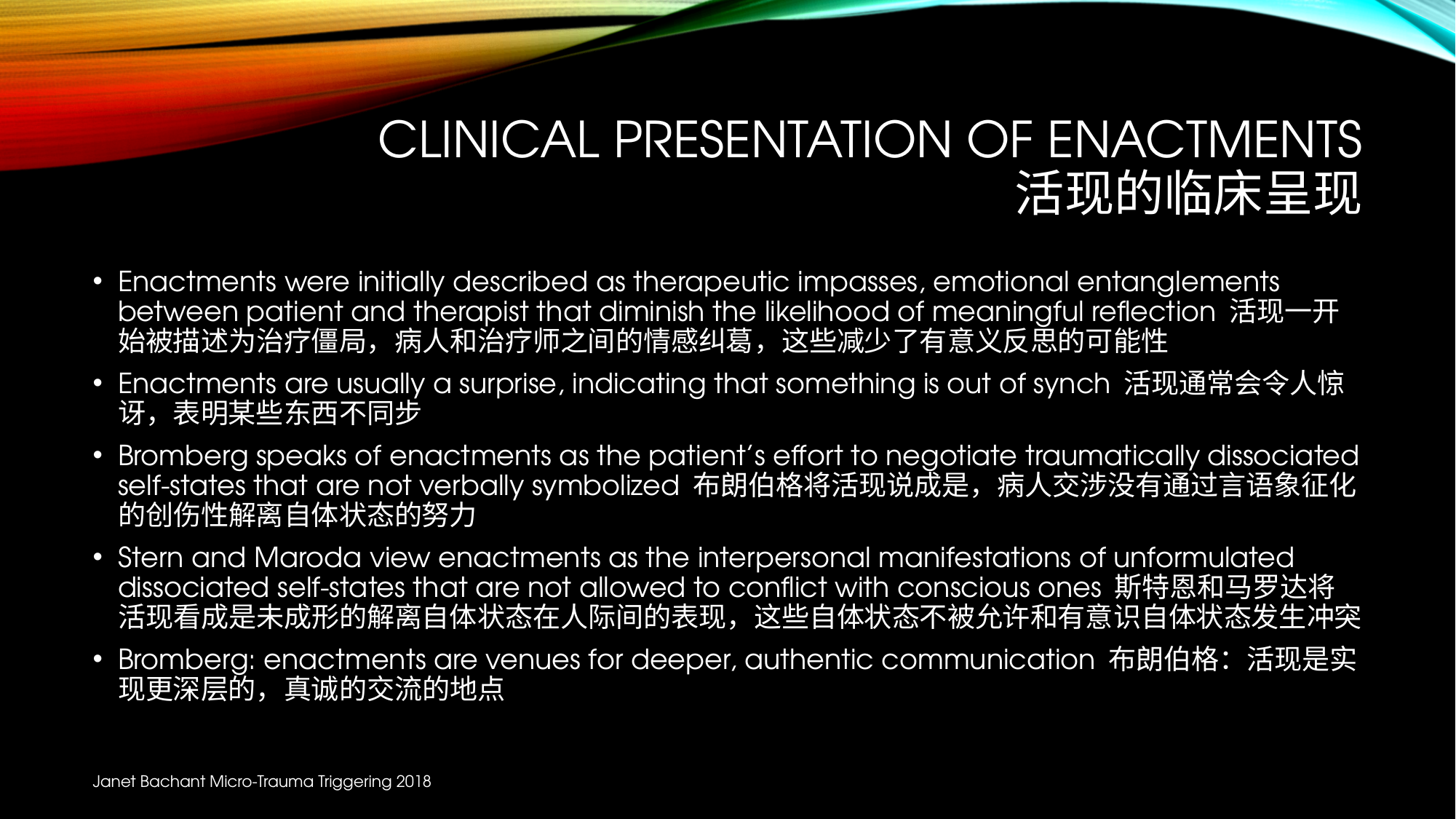

# Clinical presentation of enactments 活现的临床呈现
Enactments were initially described as therapeutic impasses, emotional entanglements between patient and therapist that diminish the likelihood of meaningful reflection 活现一开始被描述为治疗僵局，病人和治疗师之间的情感纠葛，这些减少了有意义反思的可能性
Enactments are usually a surprise, indicating that something is out of synch 活现通常会令人惊讶，表明某些东西不同步
Bromberg speaks of enactments as the patient’s effort to negotiate traumatically dissociated self-states that are not verbally symbolized 布朗伯格将活现说成是，病人交涉没有通过言语象征化的创伤性解离自体状态的努力
Stern and Maroda view enactments as the interpersonal manifestations of unformulated dissociated self-states that are not allowed to conflict with conscious ones 斯特恩和马罗达将活现看成是未成形的解离自体状态在人际间的表现，这些自体状态不被允许和有意识自体状态发生冲突
Bromberg: enactments are venues for deeper, authentic communication 布朗伯格：活现是实现更深层的，真诚的交流的地点

Janet Bachant Micro-Trauma Triggering 2018